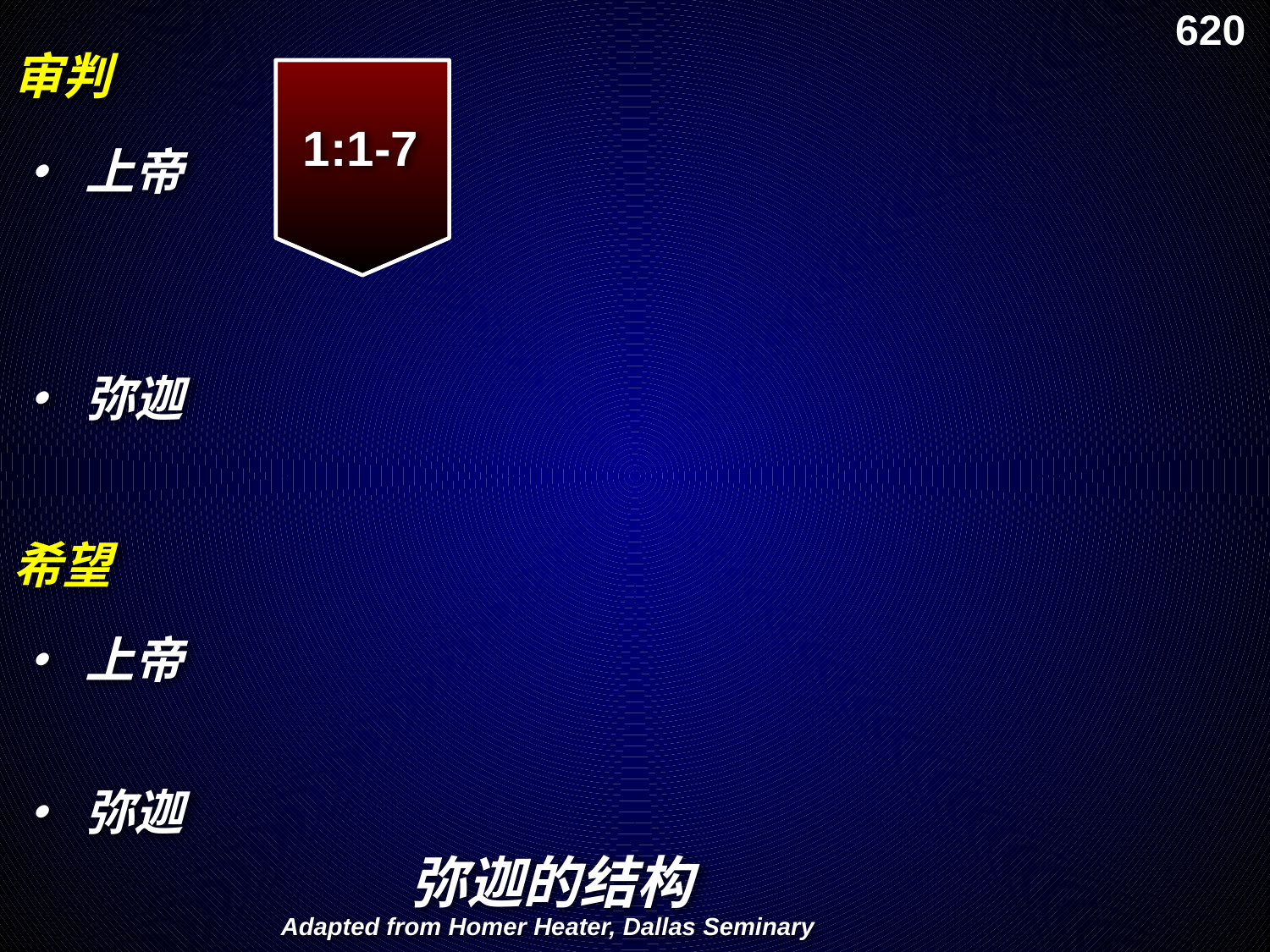

620
审判

1:1-7
• 上帝
• 弥迦
希望
• 上帝
• 弥迦
# 弥迦的结构
Adapted from Homer Heater, Dallas Seminary